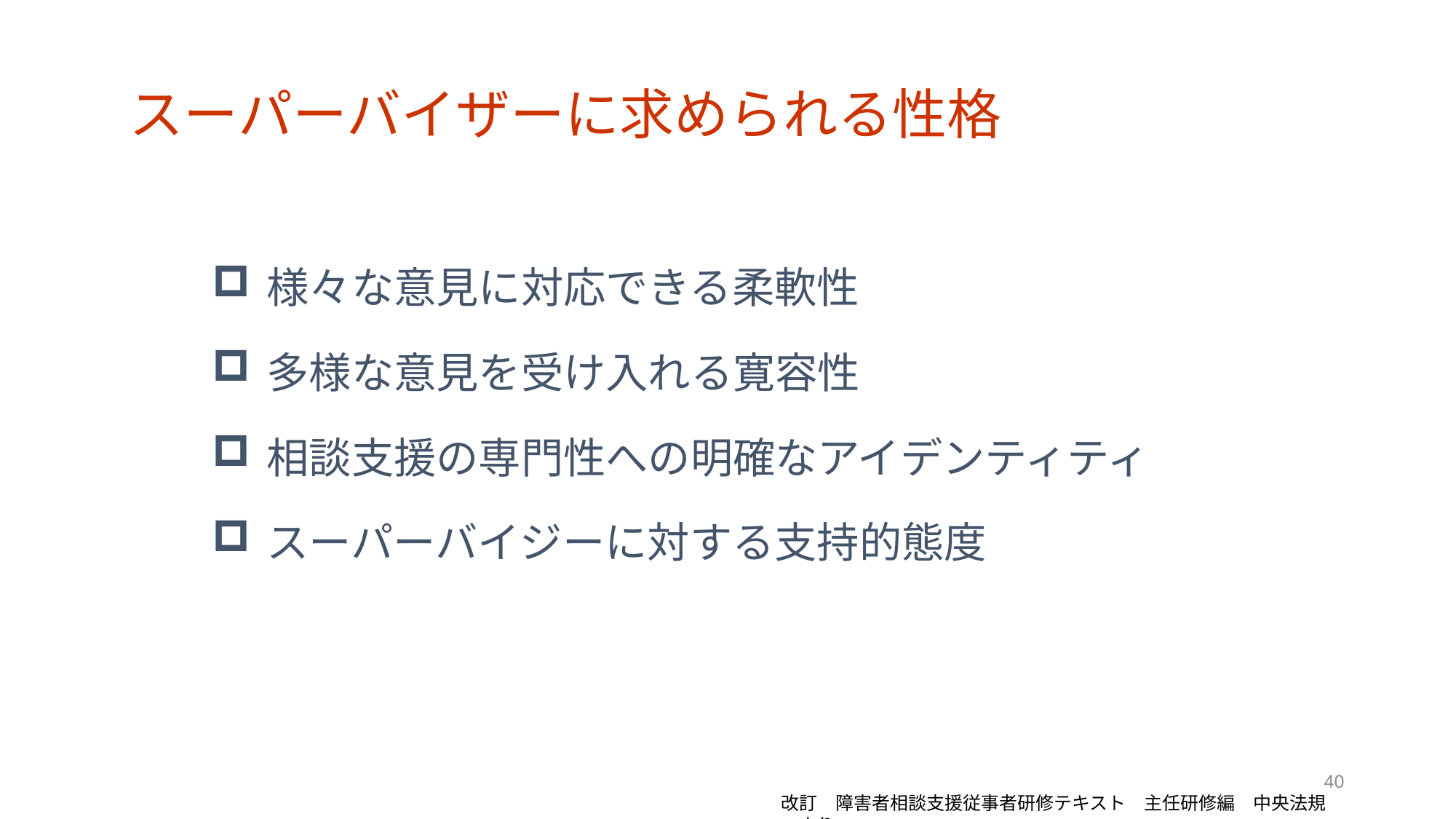

スーパーバイザーに求められる性格
様々な意見に対応できる柔軟性
多様な意見を受け入れる寛容性
相談支援の専門性への明確なアイデンティティ
スーパーバイジーに対する支持的態度
40
改訂　障害者相談支援従事者研修テキスト　主任研修編　中央法規　より